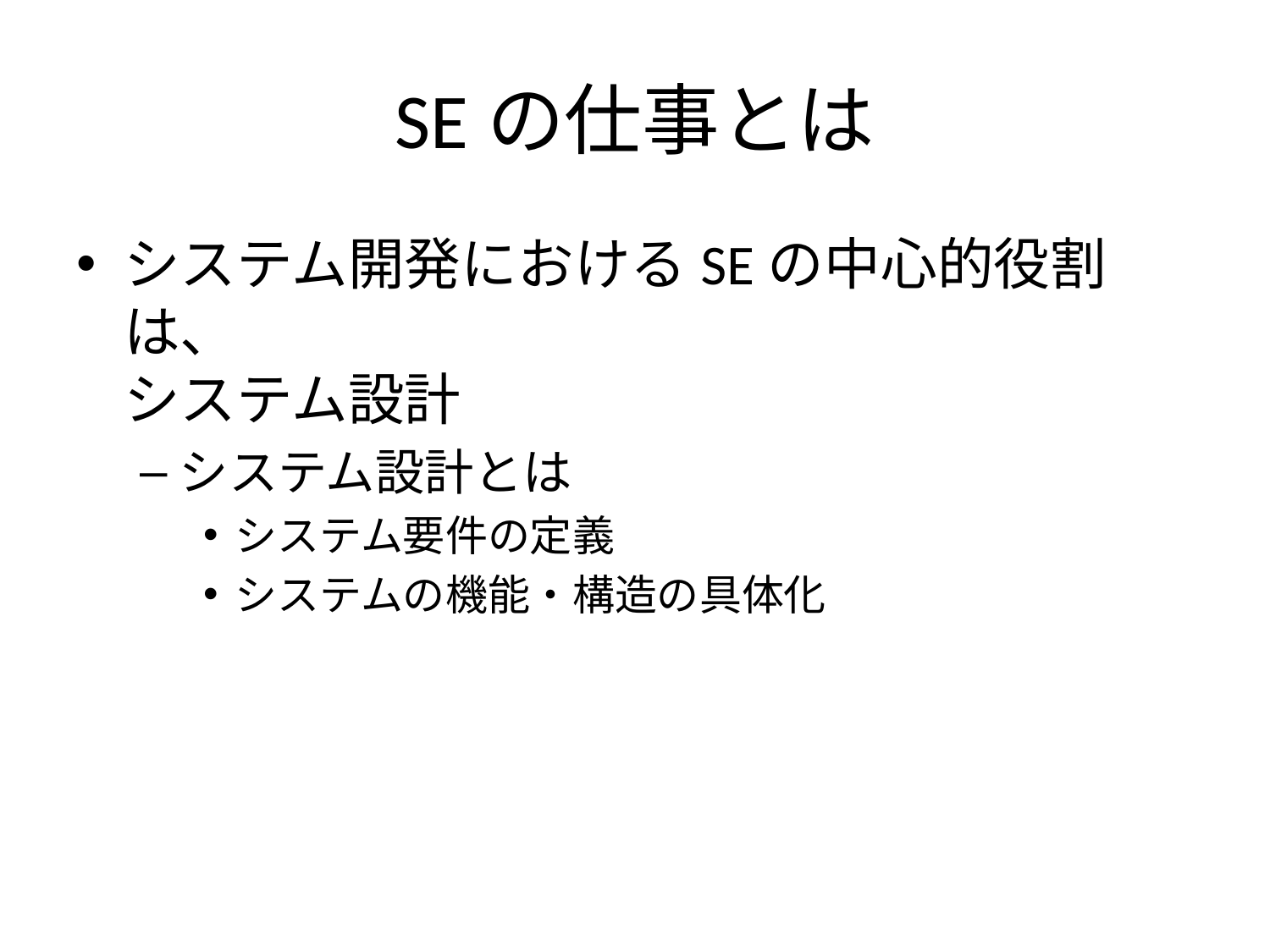

# SEの仕事とは
システム開発におけるSEの中心的役割は、
システム設計
システム設計とは
システム要件の定義
システムの機能・構造の具体化